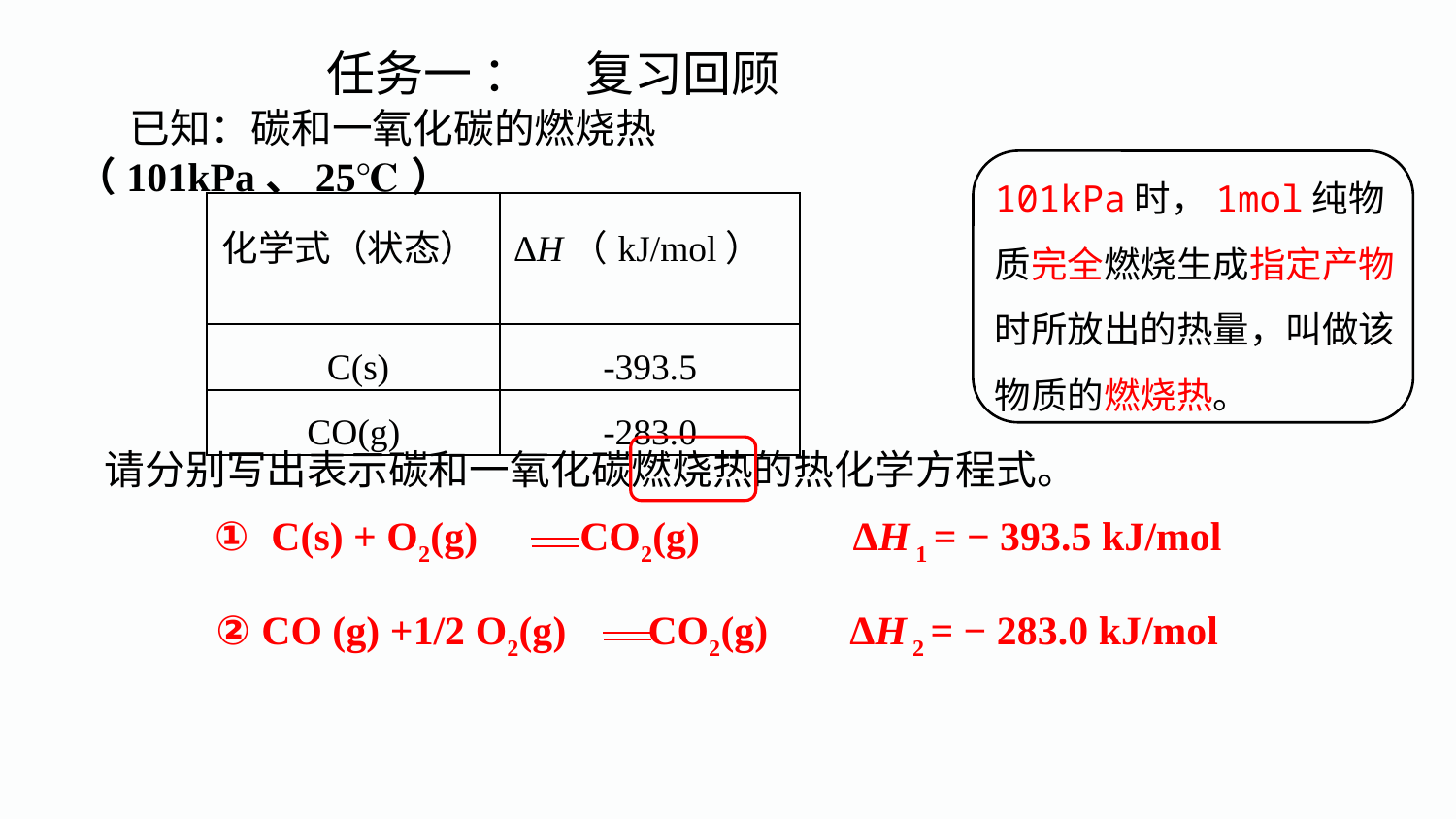

任务一 ：     复习回顾
已知：碳和一氧化碳的燃烧热（101kPa、25℃）
101kPa时，1mol纯物质完全燃烧生成指定产物时所放出的热量，叫做该物质的燃烧热。

| 化学式（状态） | ΔH（kJ/mol） |
| --- | --- |
| C(s) | -393.5 |
| CO(g) | -283.0 |
请分别写出表示碳和一氧化碳燃烧热的热化学方程式。

 ①  C(s) + O2(g)          CO2(g)               ΔH 1 = − 393.5 kJ/mol
 ② CO (g) +1/2 O2(g)        CO2(g)        ΔH 2 = − 283.0 kJ/mol